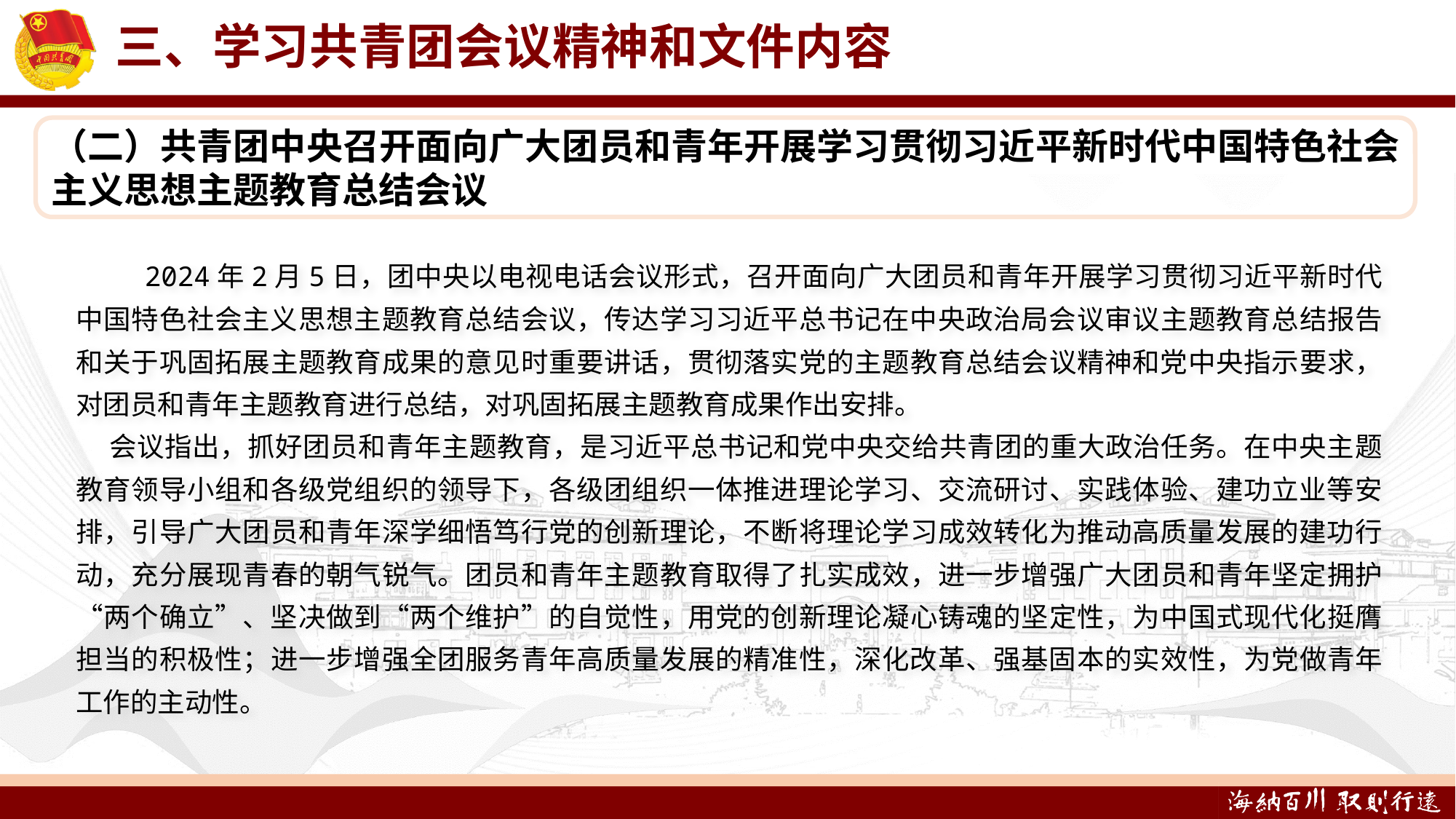

三、学习共青团会议精神和文件内容
（二）共青团中央召开面向广大团员和青年开展学习贯彻习近平新时代中国特色社会主义思想主题教育总结会议
　　2024年2月5日，团中央以电视电话会议形式，召开面向广大团员和青年开展学习贯彻习近平新时代中国特色社会主义思想主题教育总结会议，传达学习习近平总书记在中央政治局会议审议主题教育总结报告和关于巩固拓展主题教育成果的意见时重要讲话，贯彻落实党的主题教育总结会议精神和党中央指示要求，对团员和青年主题教育进行总结，对巩固拓展主题教育成果作出安排。
    会议指出，抓好团员和青年主题教育，是习近平总书记和党中央交给共青团的重大政治任务。在中央主题教育领导小组和各级党组织的领导下，各级团组织一体推进理论学习、交流研讨、实践体验、建功立业等安排，引导广大团员和青年深学细悟笃行党的创新理论，不断将理论学习成效转化为推动高质量发展的建功行动，充分展现青春的朝气锐气。团员和青年主题教育取得了扎实成效，进一步增强广大团员和青年坚定拥护“两个确立”、坚决做到“两个维护”的自觉性，用党的创新理论凝心铸魂的坚定性，为中国式现代化挺膺担当的积极性；进一步增强全团服务青年高质量发展的精准性，深化改革、强基固本的实效性，为党做青年工作的主动性。